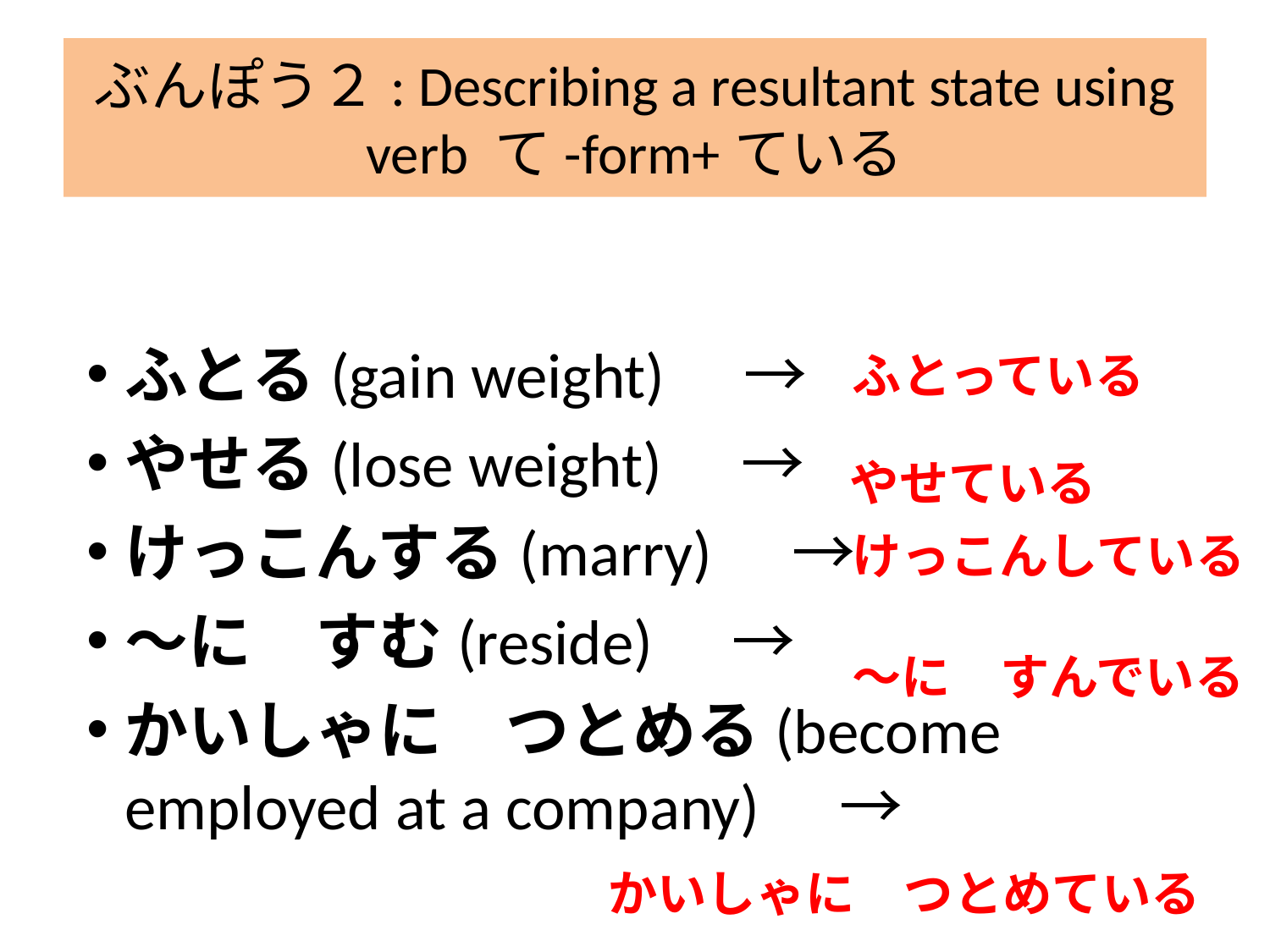

# ぶんぽう２: Describing a resultant state using verb て-form+ている
ふとる(gain weight)　→
やせる(lose weight)　→
けっこんする(marry)　→
〜に　すむ(reside)　→
かいしゃに　つとめる(become employed at a company)　→
ふとっている
やせている
けっこんしている
〜に　すんでいる
かいしゃに　つとめている